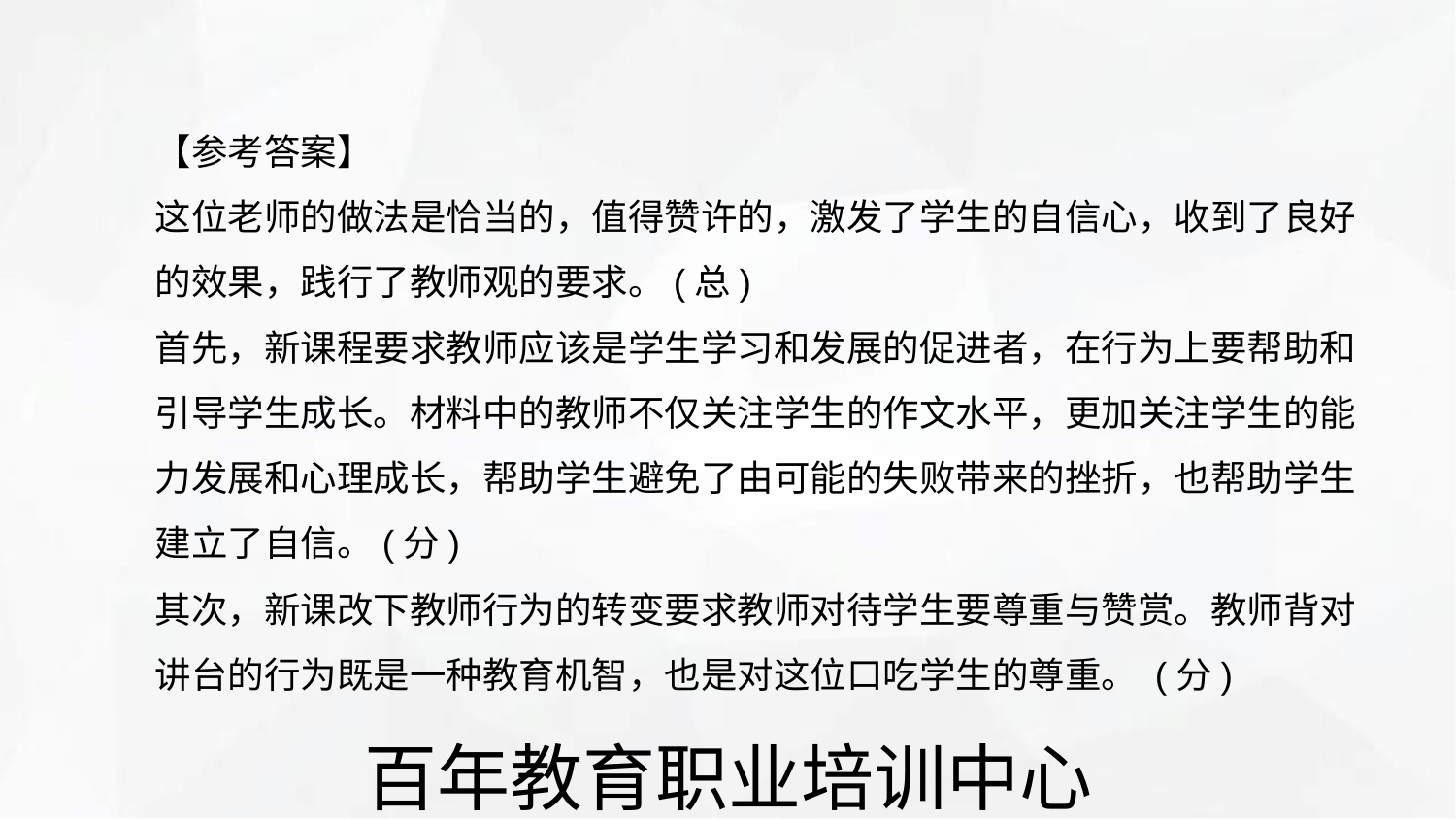

【参考答案】
这位老师的做法是恰当的，值得赞许的，激发了学生的自信心，收到了良好
的效果，践行了教师观的要求。(总)
首先，新课程要求教师应该是学生学习和发展的促进者，在行为上要帮助和
引导学生成长。材料中的教师不仅关注学生的作文水平，更加关注学生的能
力发展和心理成长，帮助学生避免了由可能的失败带来的挫折，也帮助学生
建立了自信。(分)
其次，新课改下教师行为的转变要求教师对待学生要尊重与赞赏。教师背对
讲台的行为既是一种教育机智，也是对这位口吃学生的尊重。 (分)
百年教育职业培训中心